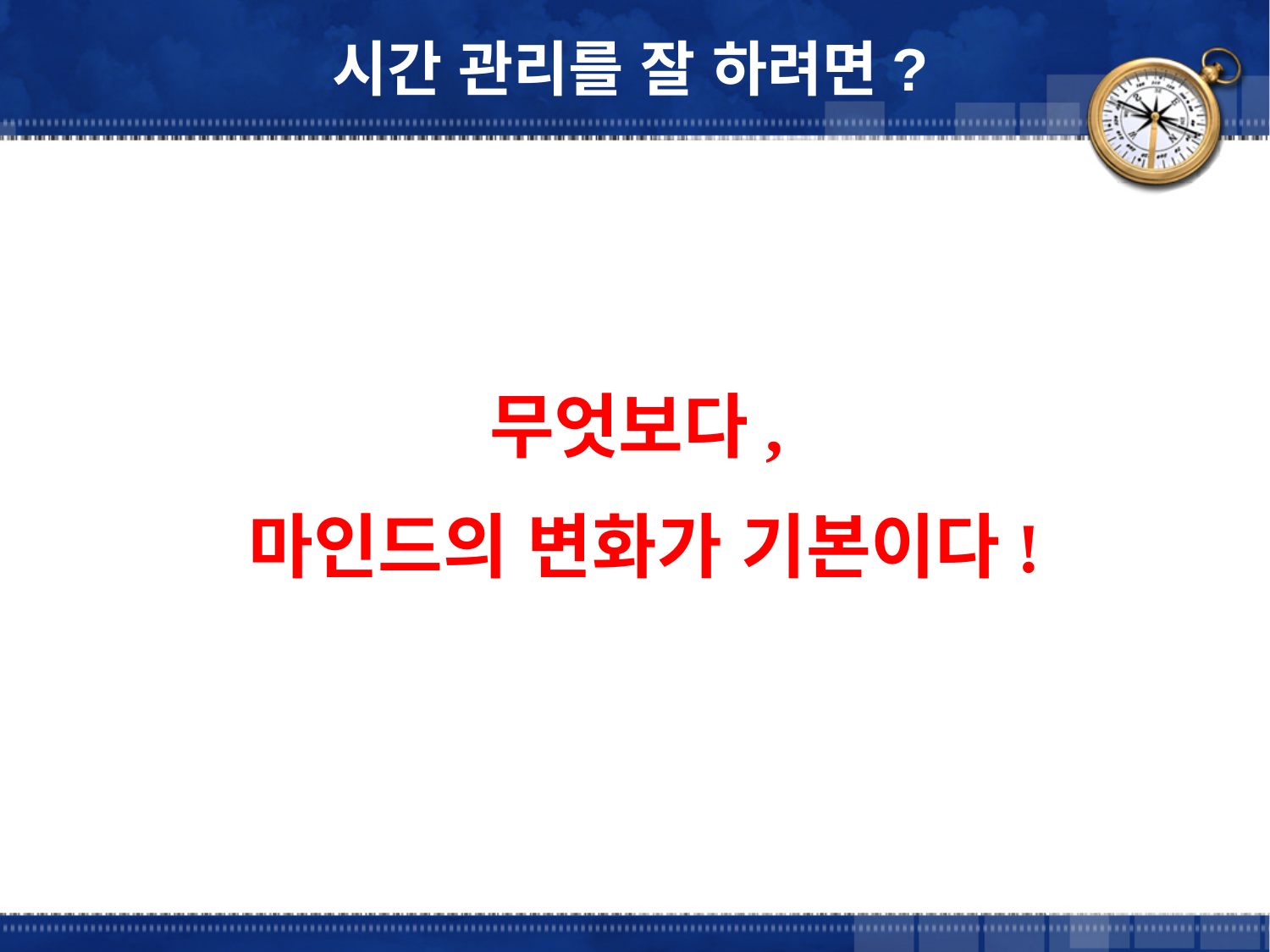

시간 관리를 잘 하려면?
무엇보다,
마인드의 변화가 기본이다!